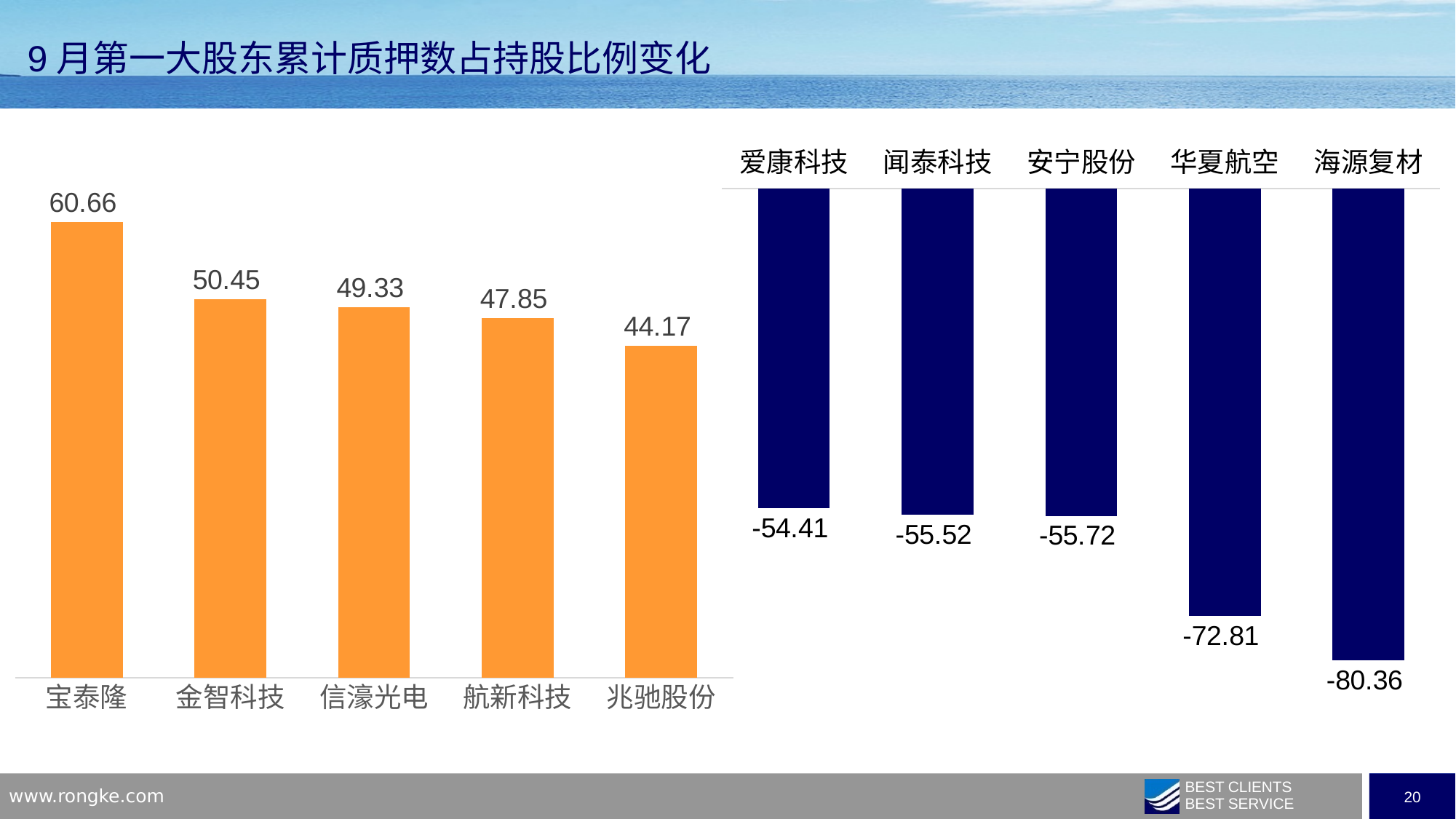

9月第一大股东累计质押数占持股比例变化

### Chart

| Category | 系列 1 |
|---|---|
| 爱康科技 | -54.4091 |
| 闻泰科技 | -55.521499999999996 |
| 安宁股份 | -55.7183 |
| 华夏航空 | -72.8064 |
| 海源复材 | -80.3584 |

### Chart

| Category | 系列 1 |
|---|---|
| 宝泰隆 | 60.65769999999999 |
| 金智科技 | 50.44499999999999 |
| 信濠光电 | 49.3259 |
| 航新科技 | 47.8511 |
| 兆驰股份 | 44.1708 |